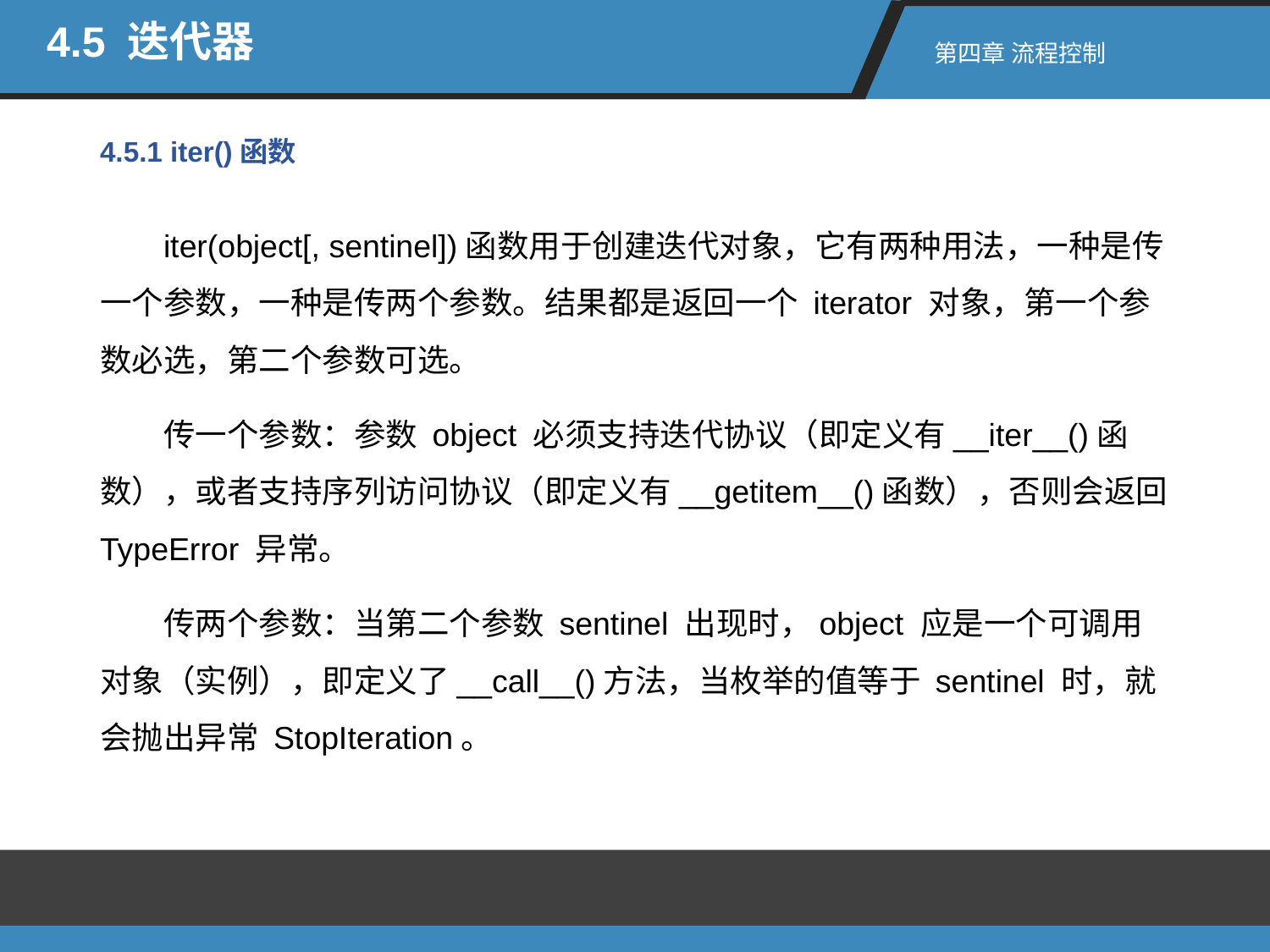

4.5 迭代器
第四章 流程控制
4.5.1 iter()函数
iter(object[, sentinel])函数用于创建迭代对象，它有两种用法，一种是传一个参数，一种是传两个参数。结果都是返回一个 iterator 对象，第一个参数必选，第二个参数可选。
传一个参数：参数 object 必须支持迭代协议（即定义有__iter__()函数），或者支持序列访问协议（即定义有__getitem__()函数），否则会返回 TypeError 异常。
传两个参数：当第二个参数 sentinel 出现时，object 应是一个可调用对象（实例），即定义了__call__()方法，当枚举的值等于 sentinel 时，就会抛出异常 StopIteration。